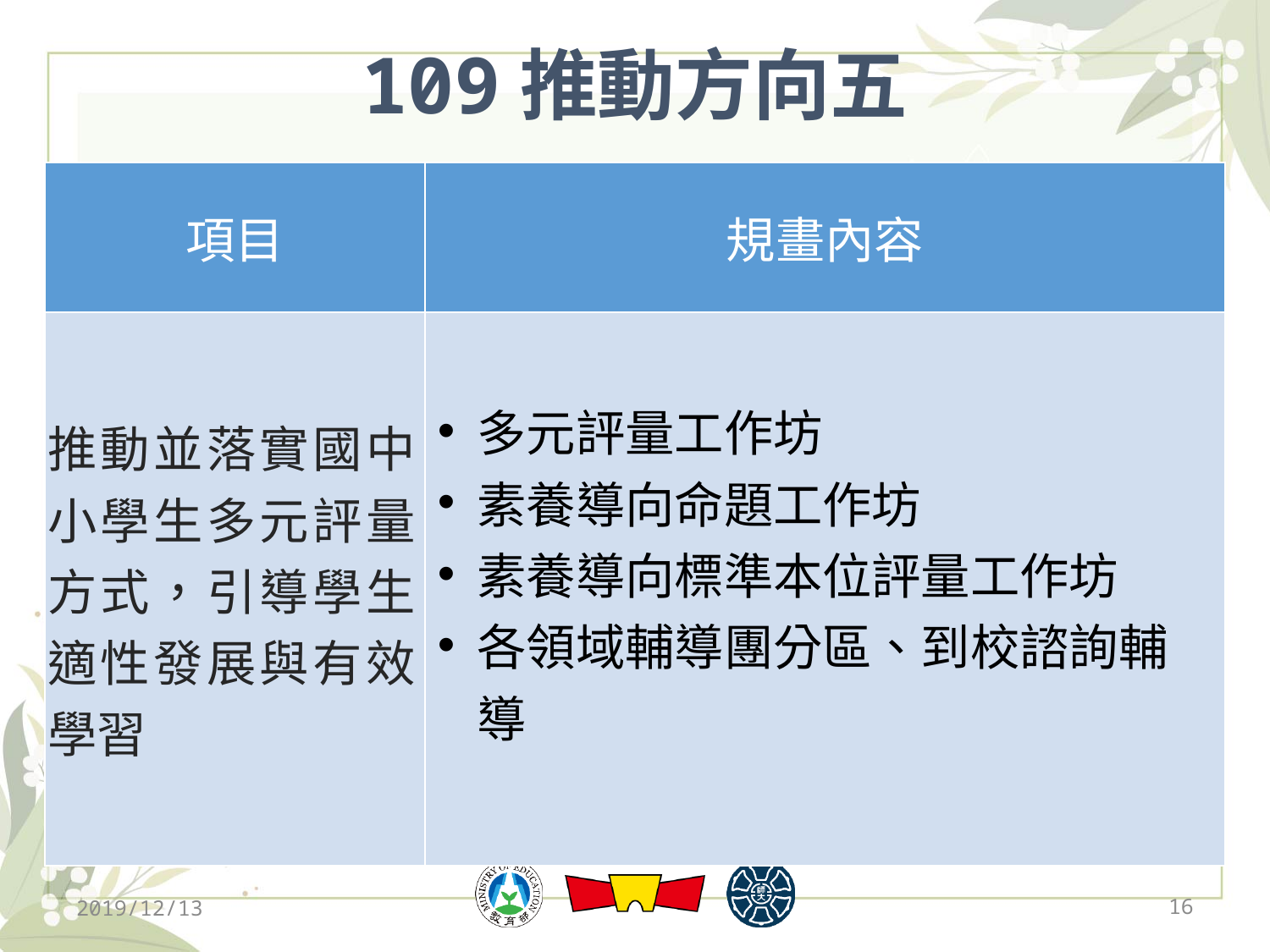

# 109推動方向五
| 項目 | 規畫內容 |
| --- | --- |
| 推動並落實國中小學生多元評量方式，引導學生適性發展與有效學習 | 多元評量工作坊 素養導向命題工作坊 素養導向標準本位評量工作坊 各領域輔導團分區、到校諮詢輔導 |
2019/12/13
16